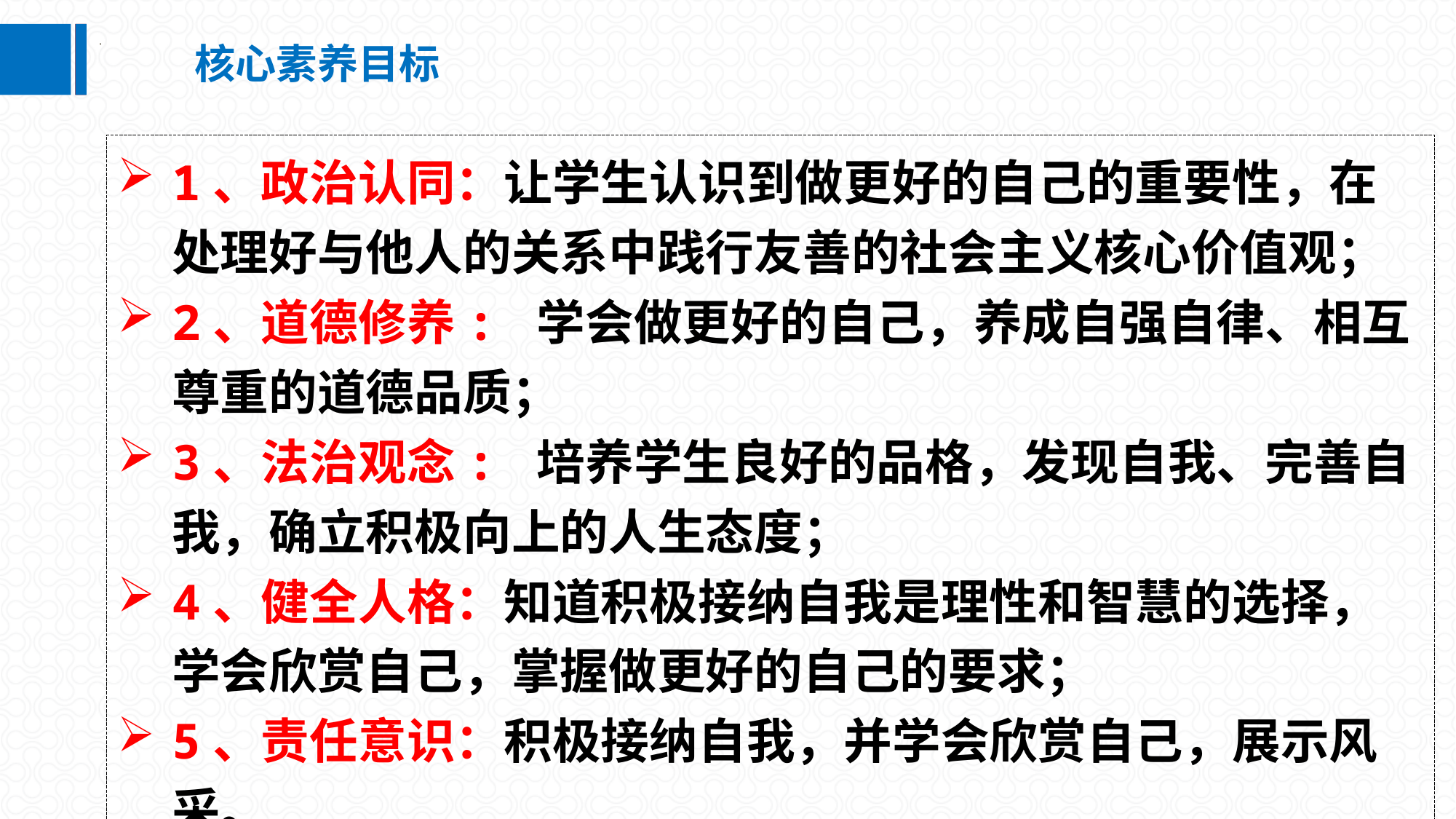

核心素养目标
1、政治认同：让学生认识到做更好的自己的重要性，在处理好与他人的关系中践行友善的社会主义核心价值观；
2、道德修养: 学会做更好的自己，养成自强自律、相互尊重的道德品质；
3、法治观念: 培养学生良好的品格，发现自我、完善自我，确立积极向上的人生态度；
4、健全人格：知道积极接纳自我是理性和智慧的选择，学会欣赏自己，掌握做更好的自己的要求；
5、责任意识：积极接纳自我，并学会欣赏自己，展示风采。